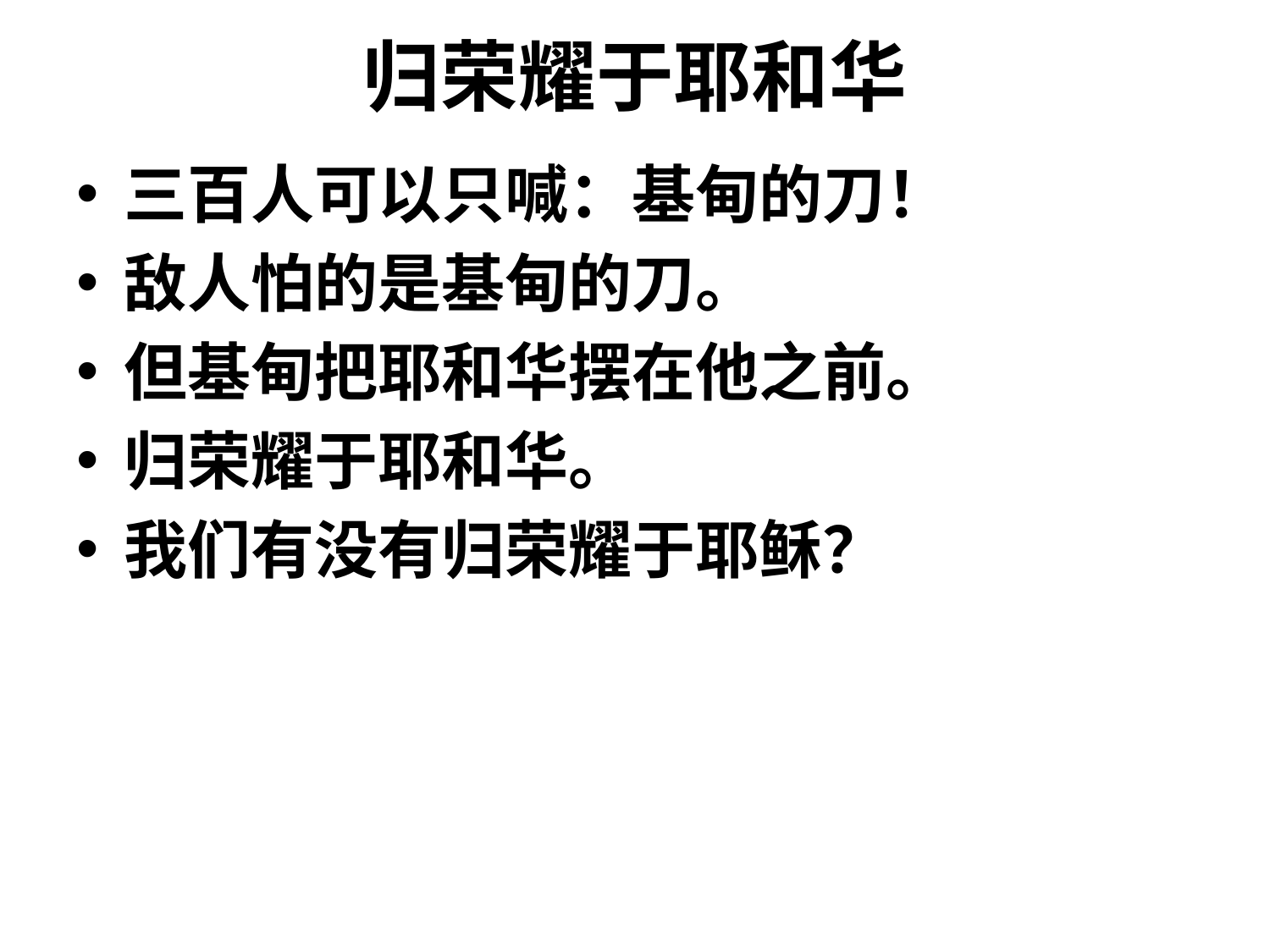

# 归荣耀于耶和华
三百人可以只喊：基甸的刀！
敌人怕的是基甸的刀。
但基甸把耶和华摆在他之前。
归荣耀于耶和华。
我们有没有归荣耀于耶稣？